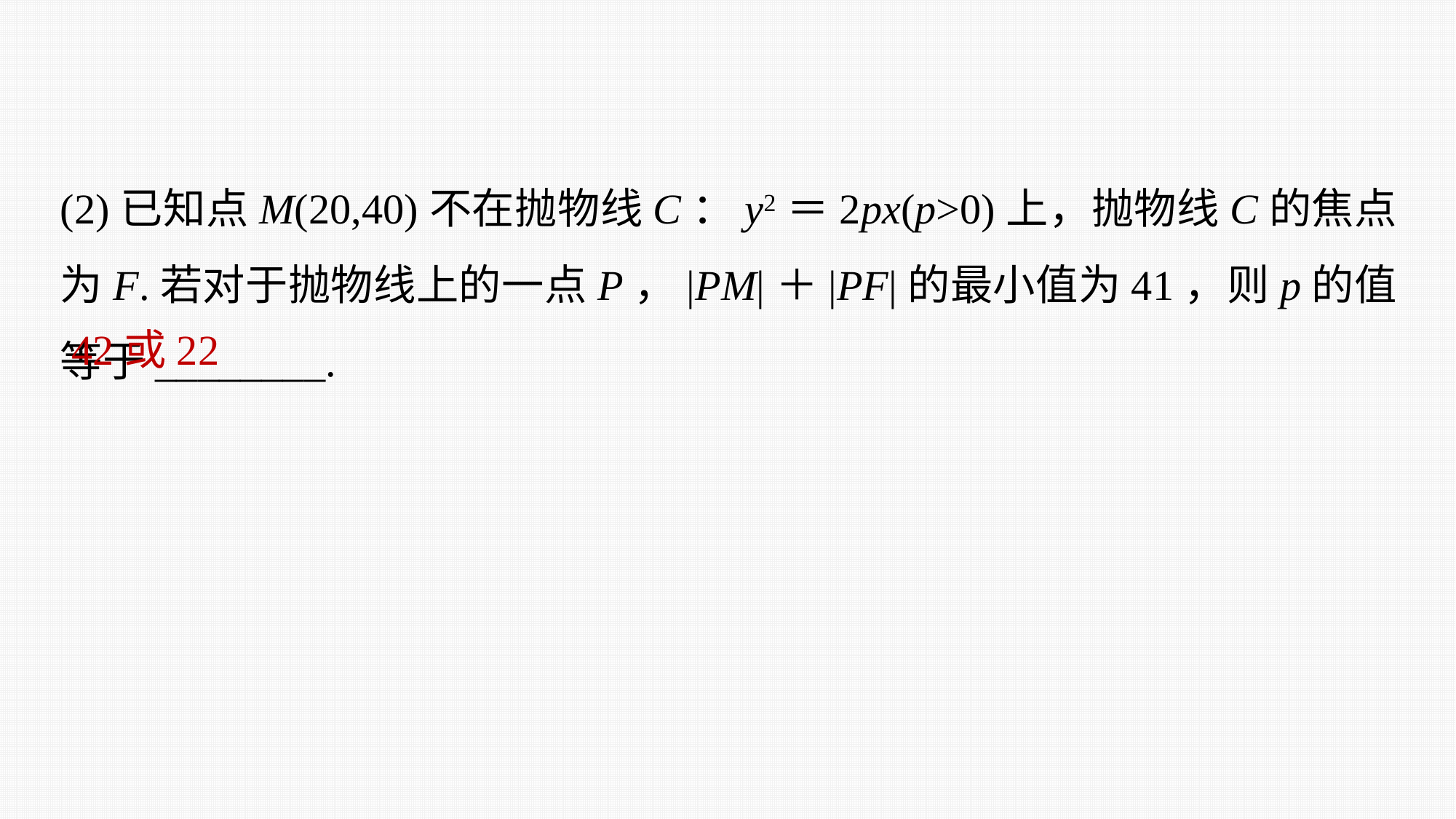

(2)已知点M(20,40)不在抛物线C：y2＝2px(p>0)上，抛物线C的焦点为F.若对于抛物线上的一点P，|PM|＋|PF|的最小值为41，则p的值等于________.
42或22